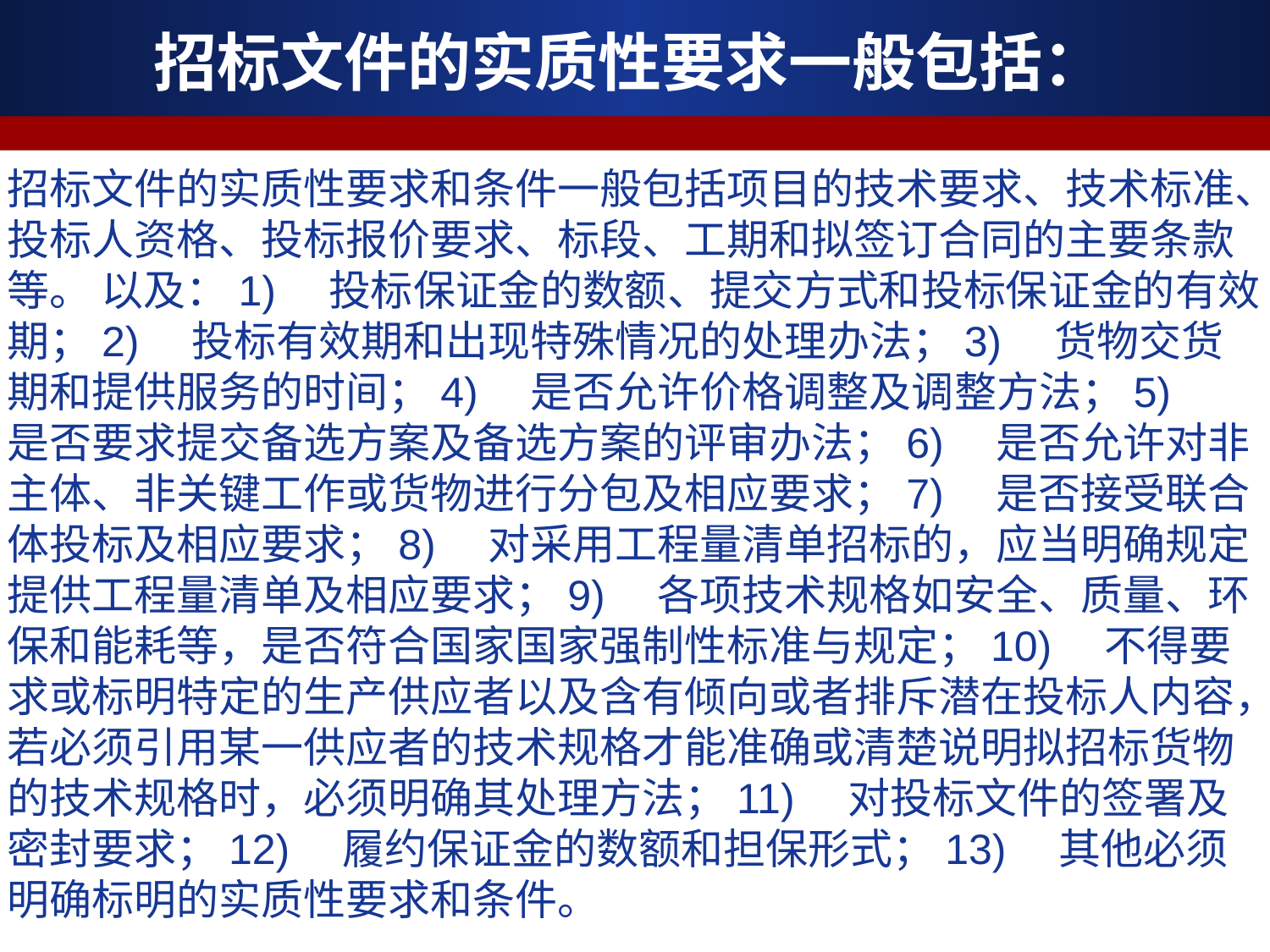

# 招标文件的实质性要求一般包括：
招标文件的实质性要求和条件一般包括项目的技术要求、技术标准、投标人资格、投标报价要求、标段、工期和拟签订合同的主要条款等。 以及：1)　投标保证金的数额、提交方式和投标保证金的有效期；2)　投标有效期和出现特殊情况的处理办法；3)　货物交货期和提供服务的时间；4)　是否允许价格调整及调整方法；5)　是否要求提交备选方案及备选方案的评审办法；6)　是否允许对非主体、非关键工作或货物进行分包及相应要求；7)　是否接受联合体投标及相应要求；8)　对采用工程量清单招标的，应当明确规定提供工程量清单及相应要求；9)　各项技术规格如安全、质量、环保和能耗等，是否符合国家国家强制性标准与规定；10)　不得要求或标明特定的生产供应者以及含有倾向或者排斥潜在投标人内容，若必须引用某一供应者的技术规格才能准确或清楚说明拟招标货物的技术规格时，必须明确其处理方法；11)　对投标文件的签署及密封要求；12)　履约保证金的数额和担保形式；13)　其他必须明确标明的实质性要求和条件。